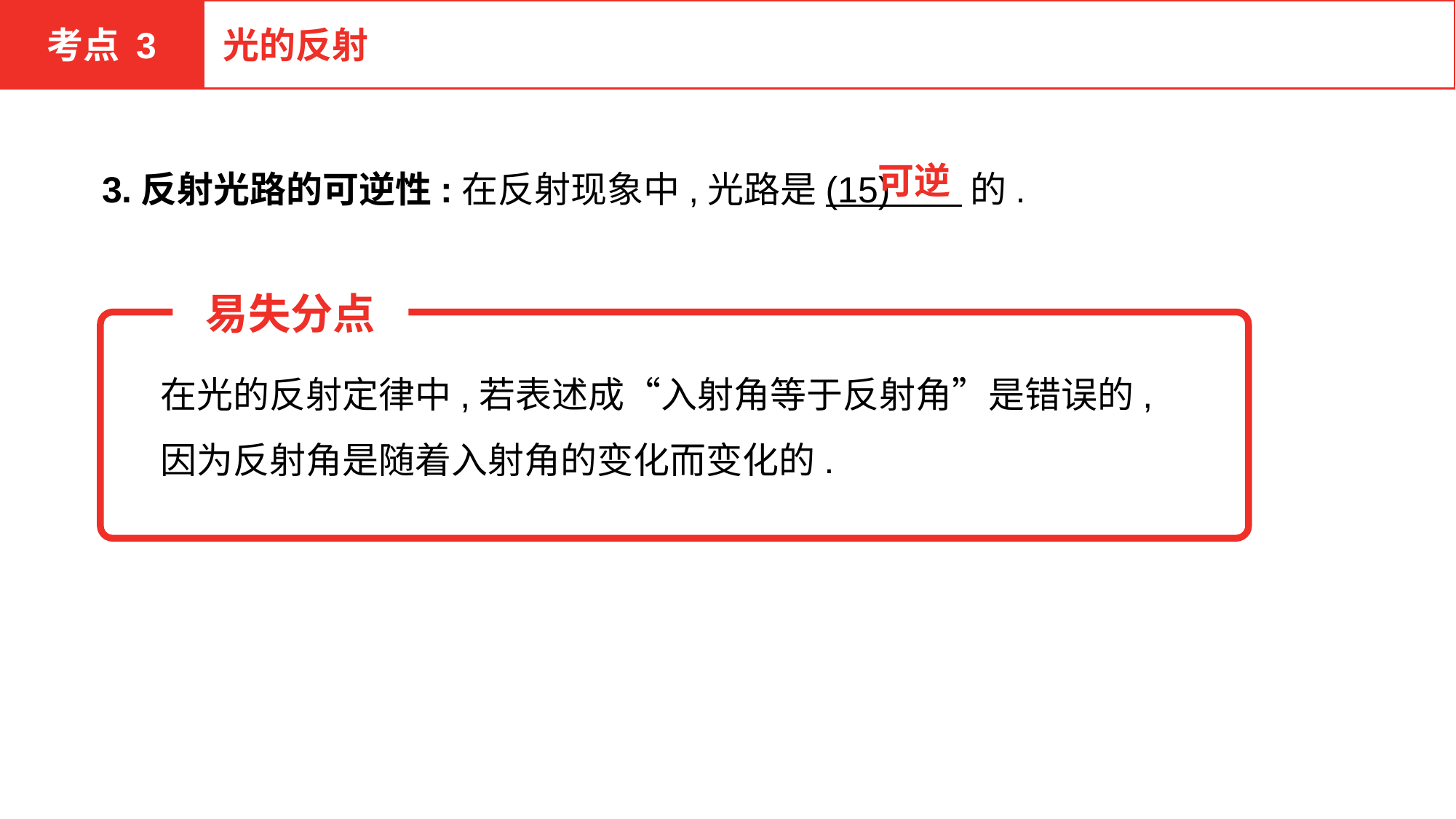

考点 3
光的反射
可逆
3.反射光路的可逆性:在反射现象中,光路是(15)       的.
易失分点

在光的反射定律中,若表述成“入射角等于反射角”是错误的,因为反射角是随着入射角的变化而变化的.